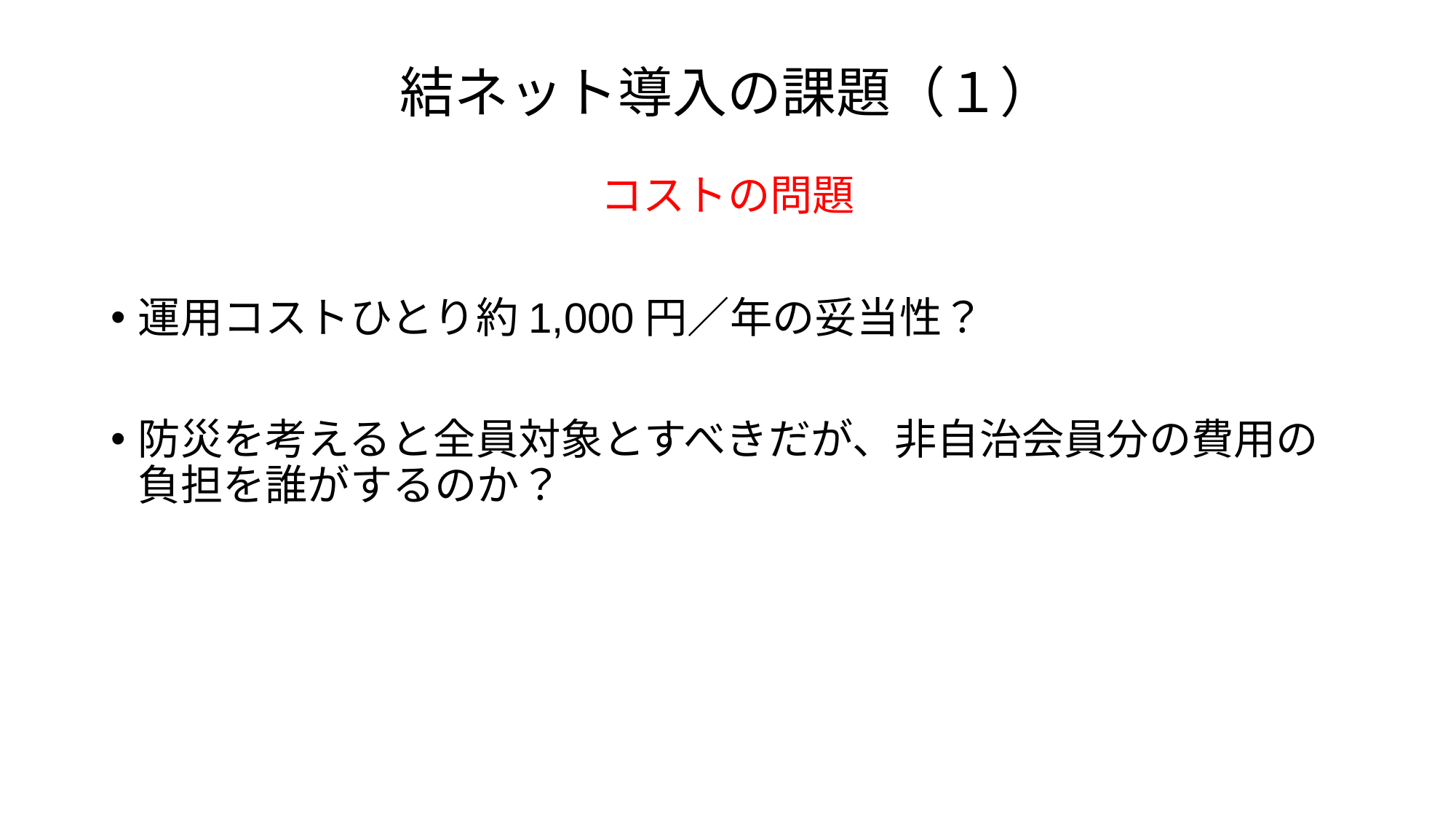

# 結ネット導入の課題（１）
コストの問題

運用コストひとり約1,000円／年の妥当性？

防災を考えると全員対象とすべきだが、非自治会員分の費用の負担を誰がするのか？